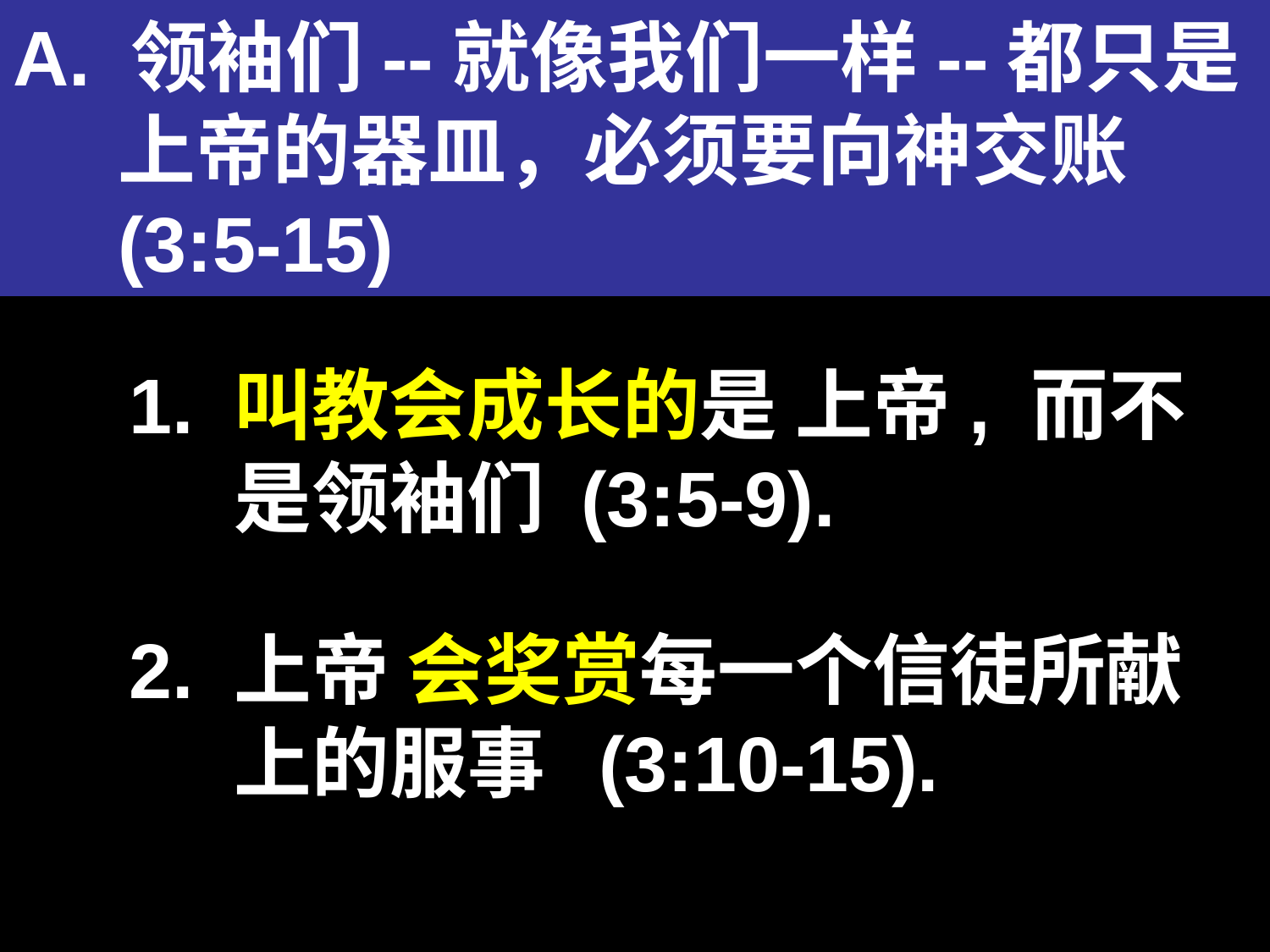

A. 领袖们--就像我们一样--都只是上帝的器皿，必须要向神交账
(3:5-15)
1. 叫教会成长的是 上帝, 而不是领袖们 (3:5-9).
2. 上帝 会奖赏每一个信徒所献上的服事  (3:10-15).